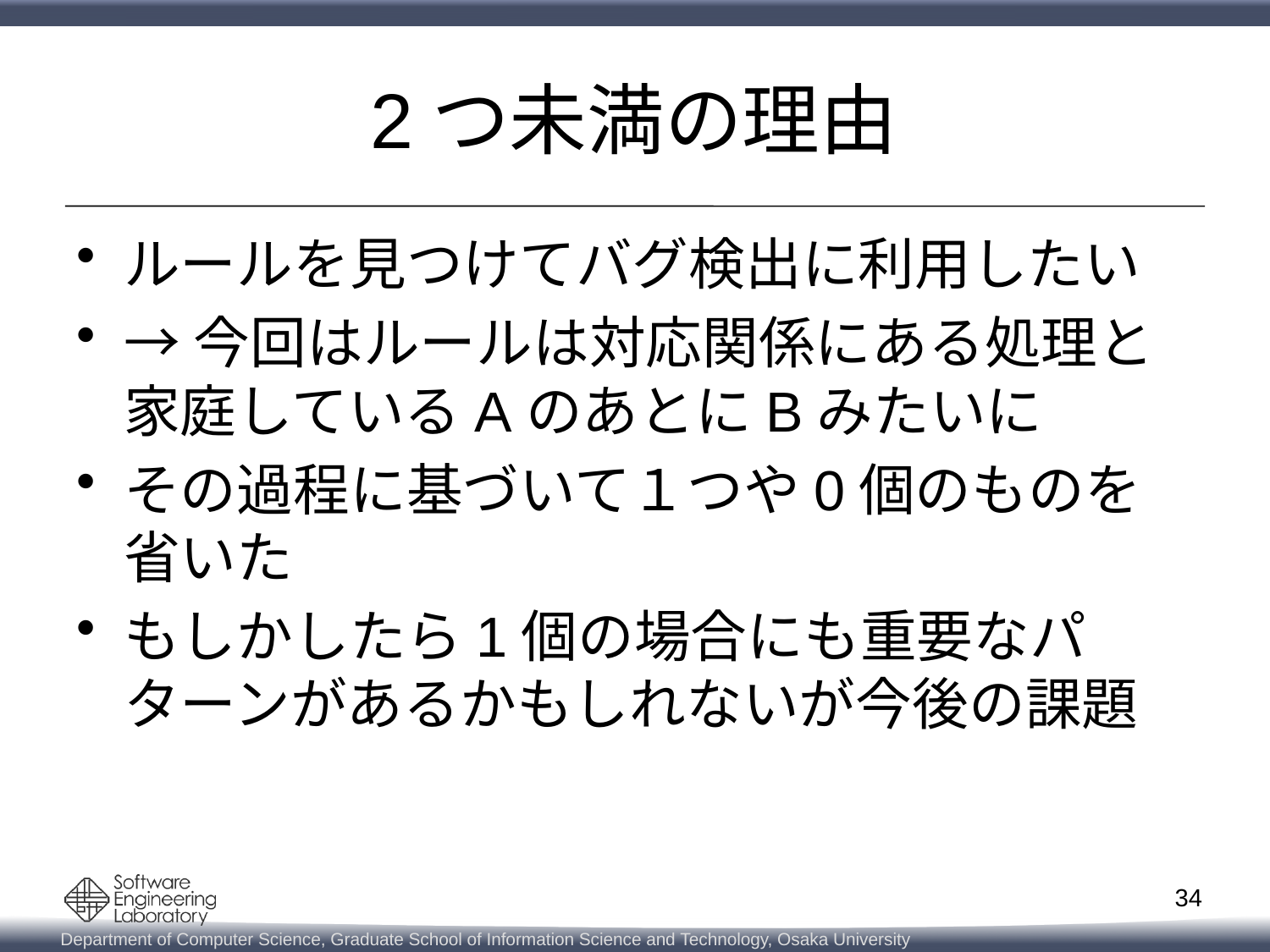

# 2つ未満の理由
ルールを見つけてバグ検出に利用したい
→今回はルールは対応関係にある処理と家庭しているAのあとにBみたいに
その過程に基づいて１つや0個のものを省いた
もしかしたら1個の場合にも重要なパターンがあるかもしれないが今後の課題
34